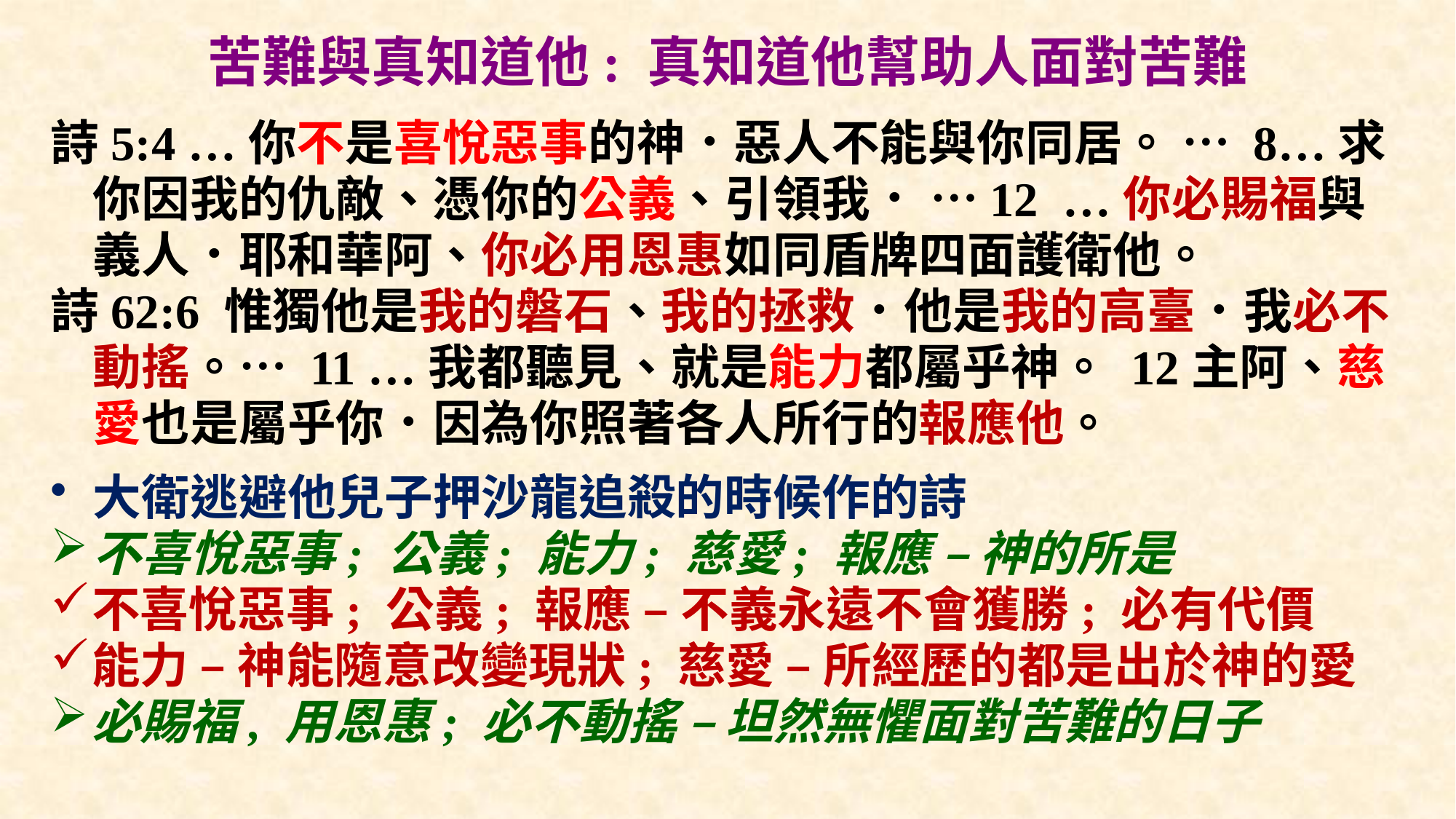

# 苦難與真知道他: 真知道他幫助人面對苦難
詩5:4 …你不是喜悅惡事的神．惡人不能與你同居。 … 8…求你因我的仇敵、憑你的公義、引領我． …12  …你必賜福與義人．耶和華阿、你必用恩惠如同盾牌四面護衛他。
詩62:6 惟獨他是我的磐石、我的拯救．他是我的高臺．我必不動搖。… 11 …我都聽見、就是能力都屬乎神。 12主阿、慈愛也是屬乎你．因為你照著各人所行的報應他。
大衛逃避他兒子押沙龍追殺的時候作的詩
不喜悅惡事; 公義; 能力; 慈愛; 報應 – 神的所是
不喜悅惡事; 公義; 報應 – 不義永遠不會獲勝; 必有代價
能力 – 神能隨意改變現狀; 慈愛 – 所經歷的都是出於神的愛
必賜福, 用恩惠; 必不動搖 – 坦然無懼面對苦難的日子